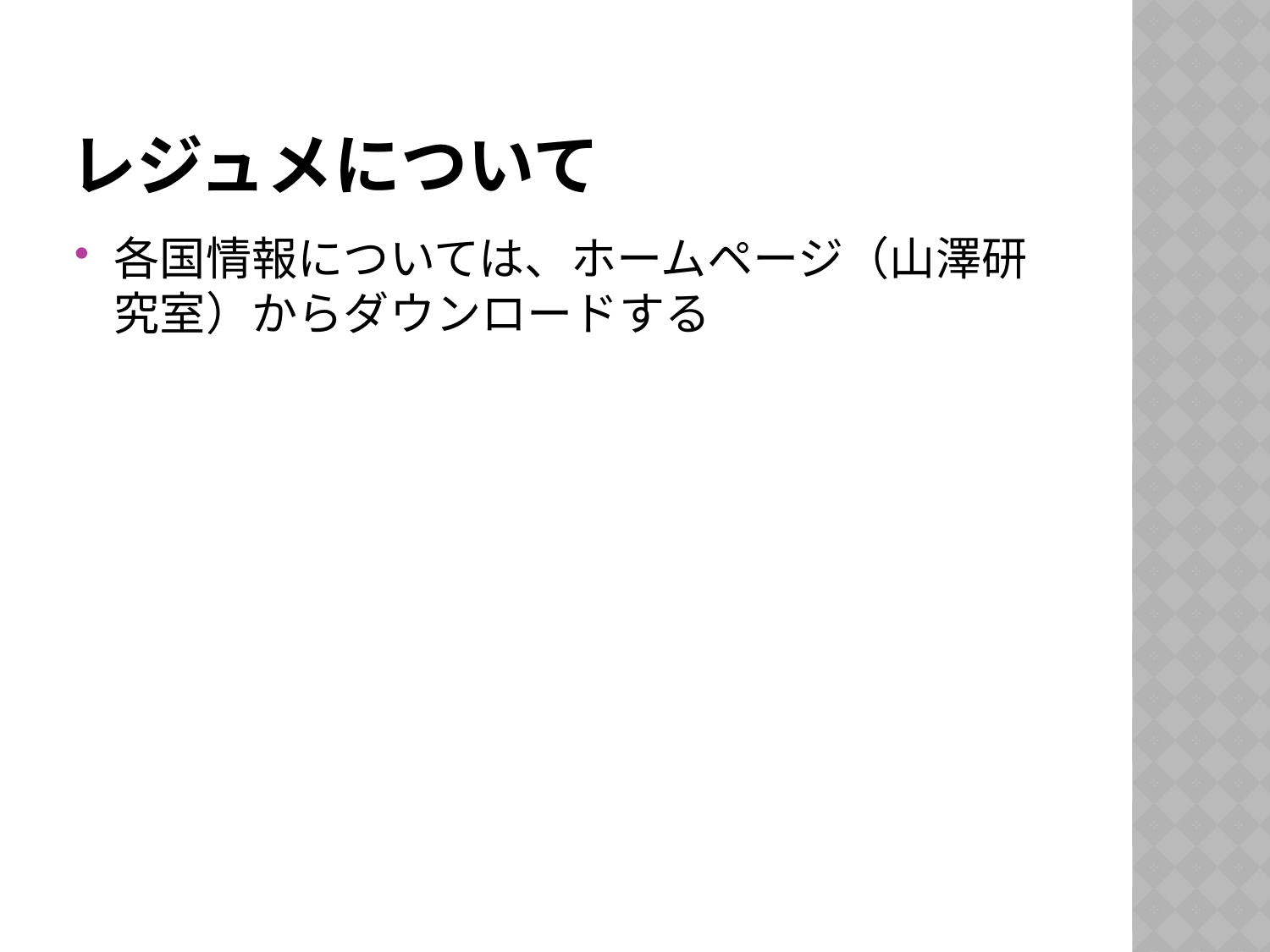

# レジュメについて
各国情報については、ホームページ（山澤研究室）からダウンロードする